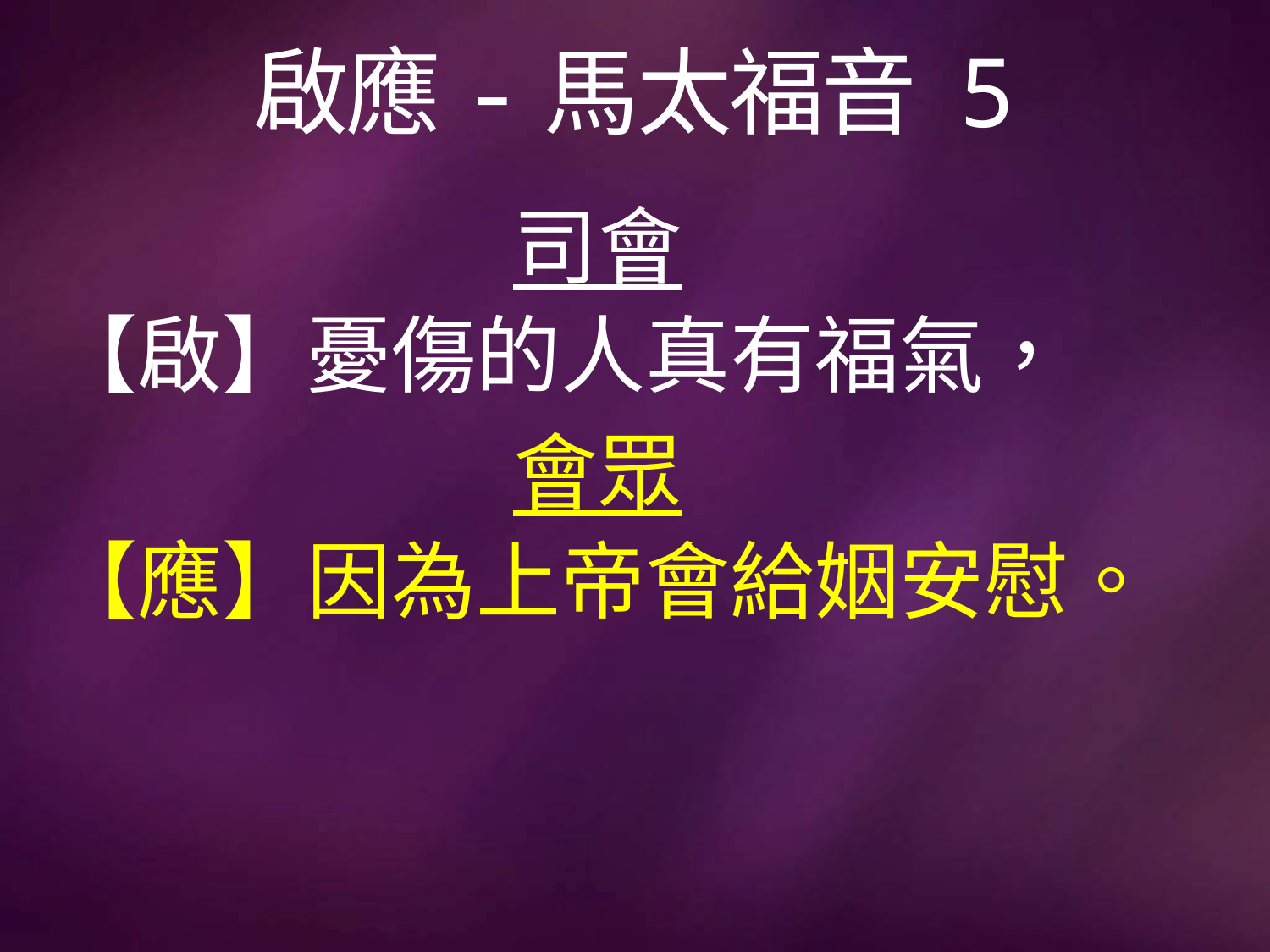

# 啟應-馬太福音 5
司會
【啟】憂傷的人真有福氣，

會眾
【應】因為上帝會給姻安慰。